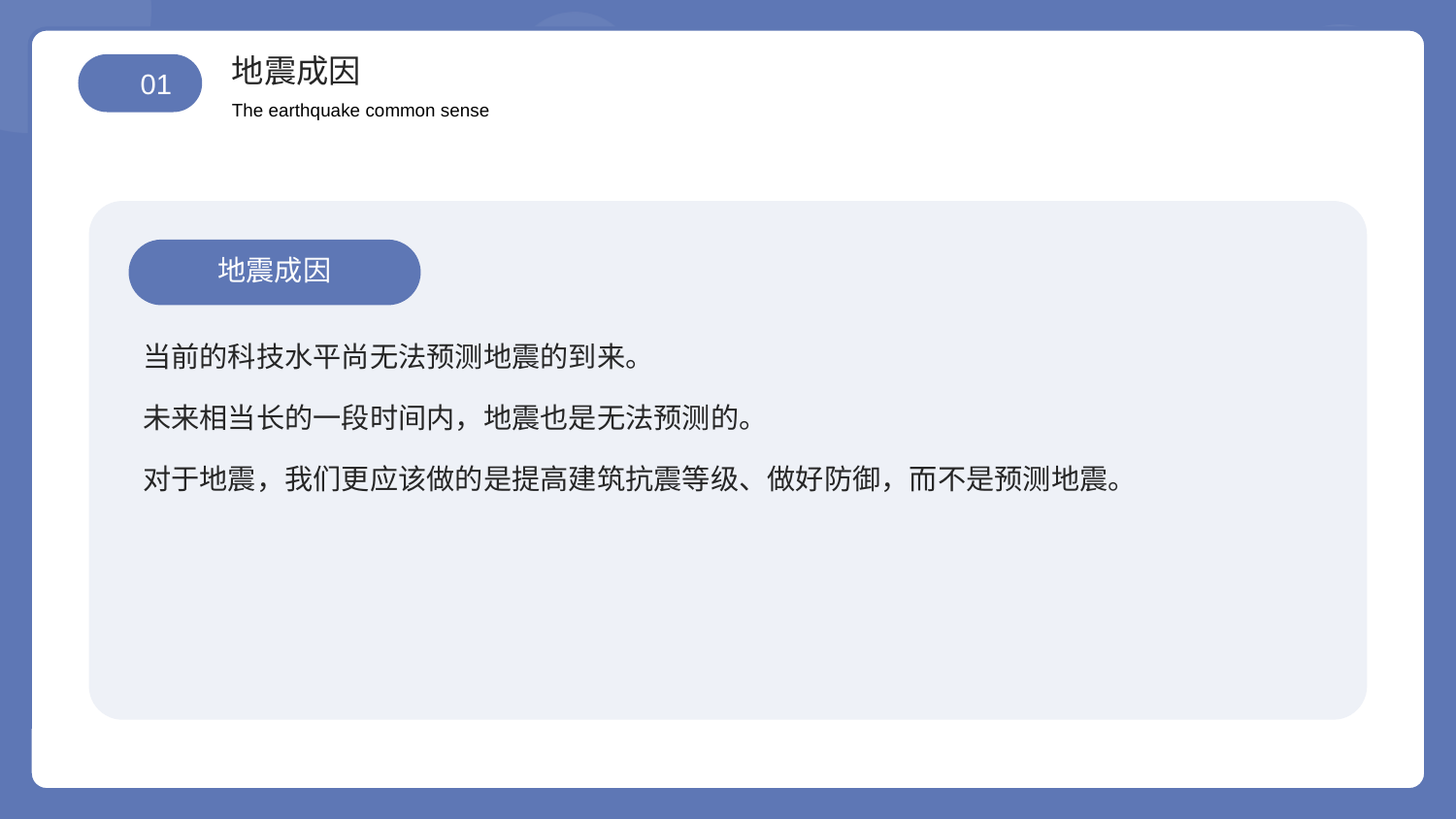

地震成因
    01
The earthquake common sense

当前的科技水平尚无法预测地震的到来。
未来相当长的一段时间内，地震也是无法预测的。
对于地震，我们更应该做的是提高建筑抗震等级、做好防御，而不是预测地震。
地震成因